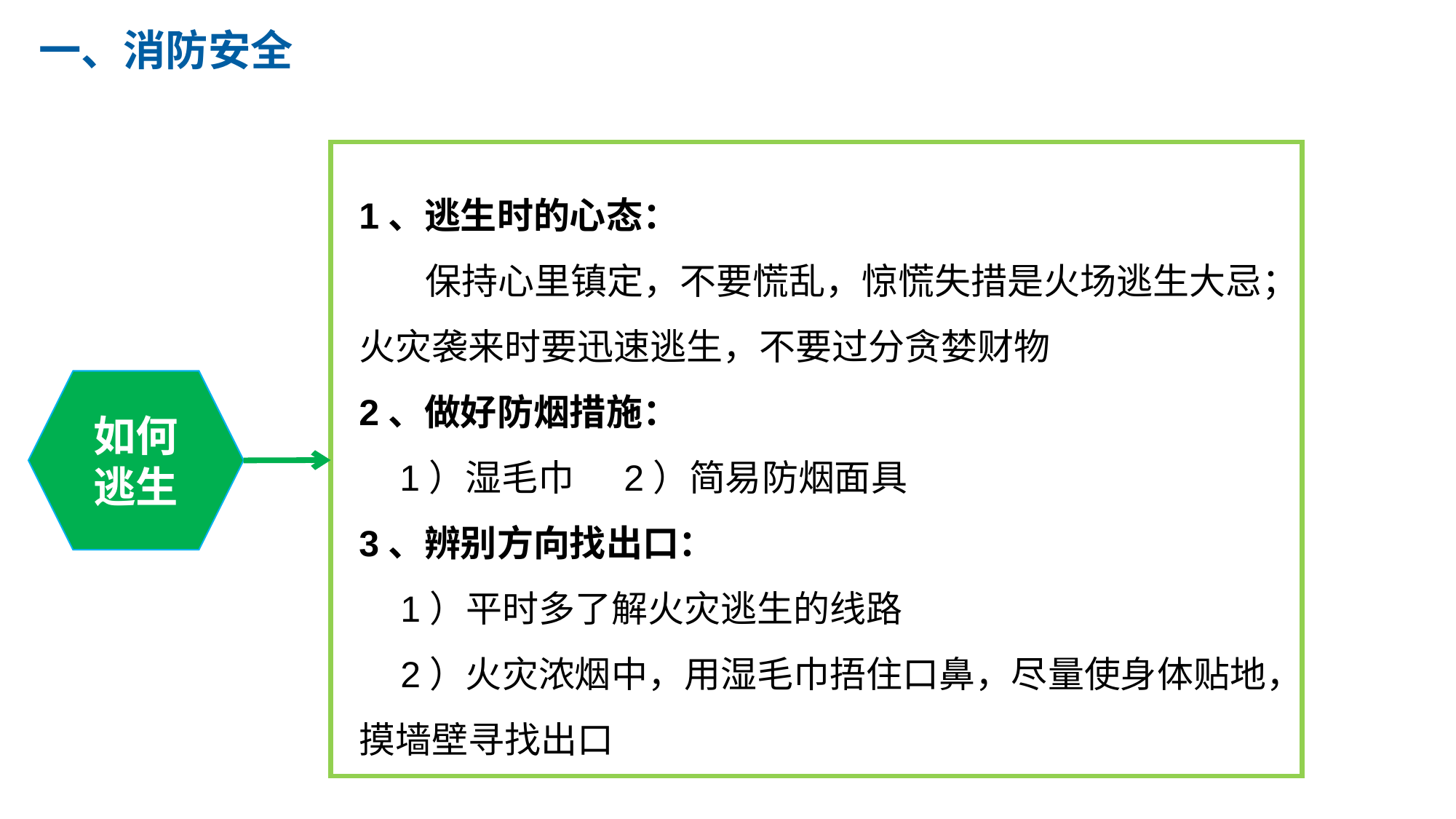

一、消防安全

1、逃生时的心态：
       保持心里镇定，不要慌乱，惊慌失措是火场逃生大忌；火灾袭来时要迅速逃生，不要过分贪婪财物
2、做好防烟措施：
    1）湿毛巾     2）简易防烟面具
3、辨别方向找出口：
    1）平时多了解火灾逃生的线路
    2）火灾浓烟中，用湿毛巾捂住口鼻，尽量使身体贴地，摸墙壁寻找出口

如何
逃生